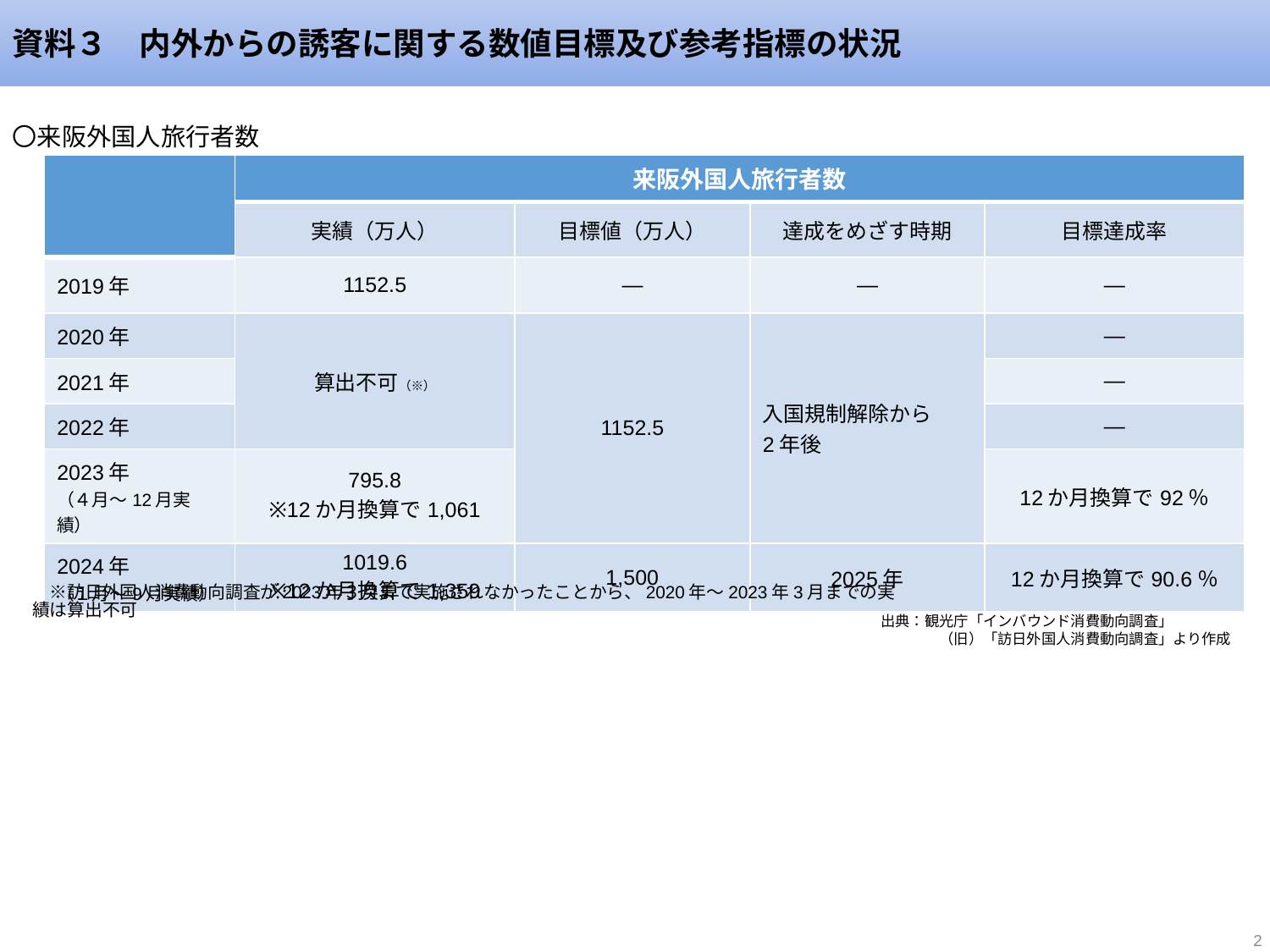

資料３　内外からの誘客に関する数値目標及び参考指標の状況
〇来阪外国人旅行者数
|  | 来阪外国人旅行者数 |  |  |  |
| --- | --- | --- | --- | --- |
|  | 実績（万人） | 目標値（万人） | 達成をめざす時期 | 目標達成率 |
| 2019年 | 1152.5 | ― | ― | ― |
| 2020年 | 算出不可（※） | 1152.5 | 入国規制解除から 2年後 | ― |
| 2021年 | 1,754 |  |  | ― |
| 2022年 | 2,791 |  |  | ― |
| 2023年 （４月～12月実績） | 795.8 ※12か月換算で1,061 | 3,000 | 2023年 | 12か月換算で92％ |
| 2024年 （１月～9月実績） | 1019.6 ※12か月換算で1,359 | 1,500 | 2025年 | 12か月換算で90.6％ |
　※訪日外国人消費動向調査が2023年３月まで実施されなかったことから、2020年～2023年3月までの実績は算出不可
出典：観光庁「インバウンド消費動向調査」
　　　　（旧）「訪日外国人消費動向調査」より作成
2